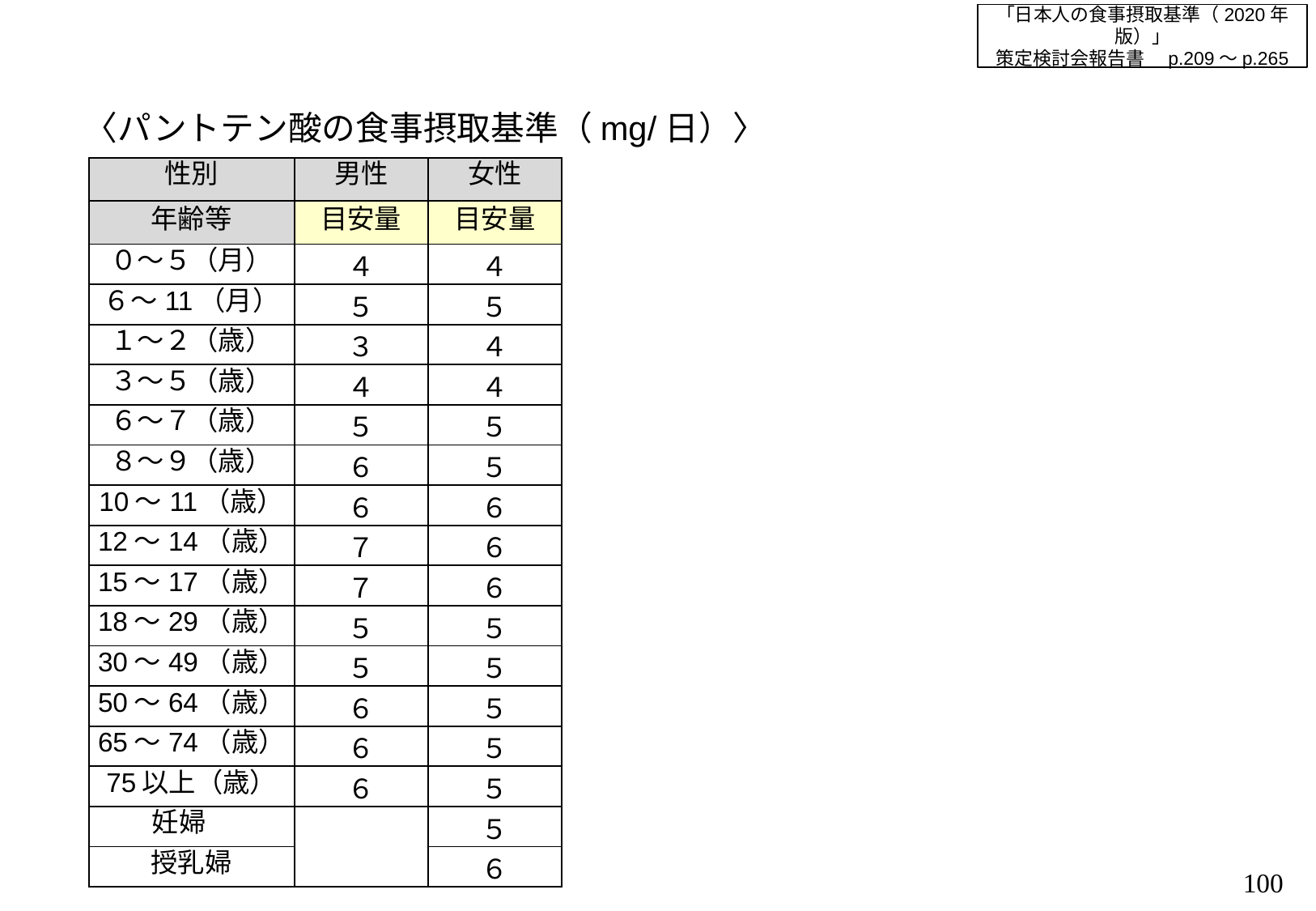

「日本人の食事摂取基準（2020年版）」
策定検討会報告書　p.209～p.265
〈パントテン酸の食事摂取基準（mg/日）〉
| 性別 | 男性 | 女性 |
| --- | --- | --- |
| 年齢等 | 目安量 | 目安量 |
| ０～５（月） | ４ | ４ |
| ６～11（月） | ５ | ５ |
| １～２（歳） | ３ | ４ |
| ３～５（歳） | ４ | ４ |
| ６～７（歳） | ５ | ５ |
| ８～９（歳） | ６ | ５ |
| 10～11（歳） | ６ | ６ |
| 12～14（歳） | ７ | ６ |
| 15～17（歳） | ７ | ６ |
| 18～29（歳） | ５ | ５ |
| 30～49（歳） | ５ | ５ |
| 50～64（歳） | ６ | ５ |
| 65～74（歳） | ６ | ５ |
| 75以上（歳） | ６ | ５ |
| 妊婦 |  | ５ |
| 授乳婦 |  | ６ |
100